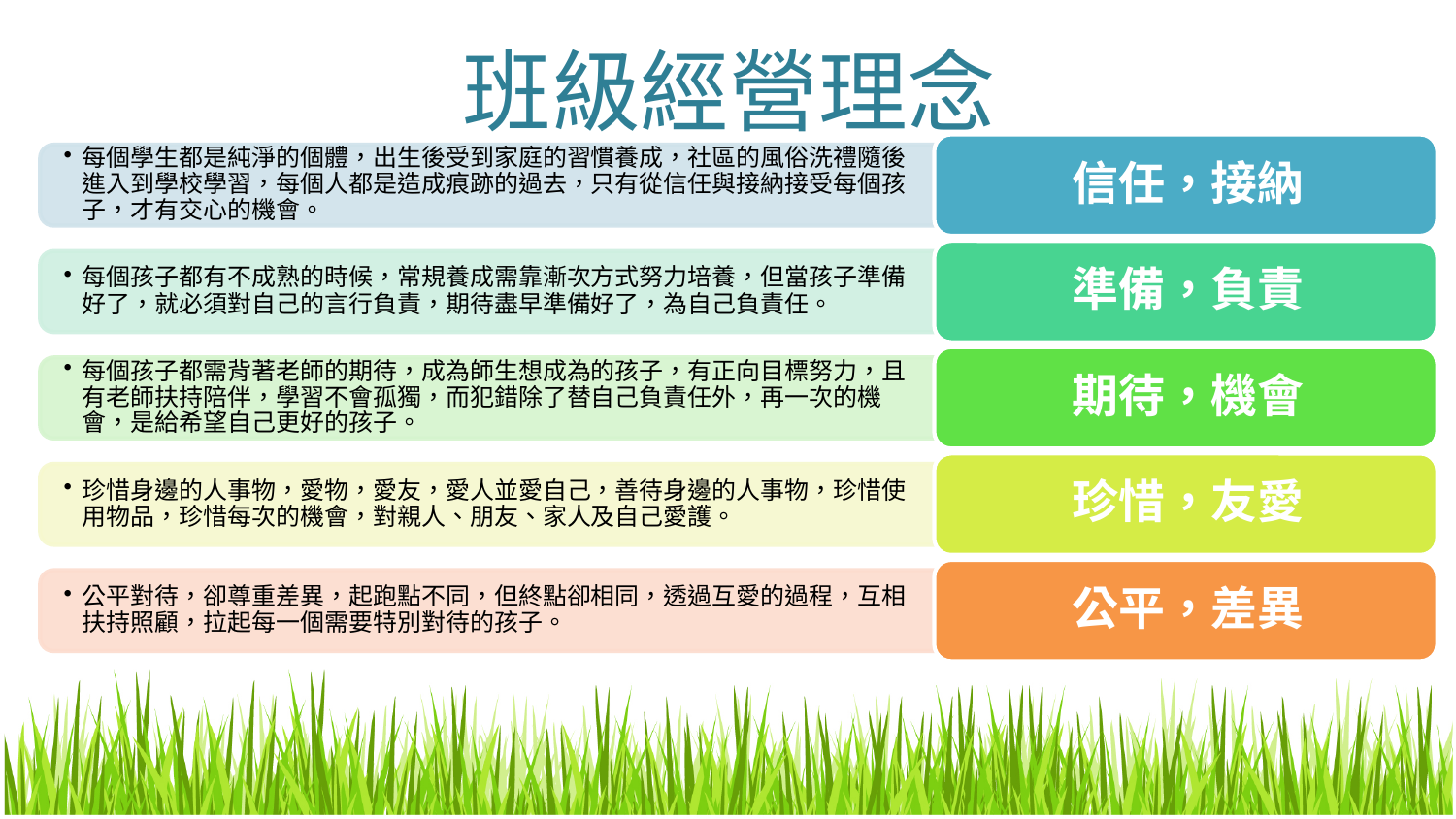

# 班級經營理念
每個學生都是純淨的個體，出生後受到家庭的習慣養成，社區的風俗洗禮隨後進入到學校學習，每個人都是造成痕跡的過去，只有從信任與接納接受每個孩子，才有交心的機會。
信任，接納
每個孩子都有不成熟的時候，常規養成需靠漸次方式努力培養，但當孩子準備好了，就必須對自己的言行負責，期待盡早準備好了，為自己負責任。
準備，負責
每個孩子都需背著老師的期待，成為師生想成為的孩子，有正向目標努力，且有老師扶持陪伴，學習不會孤獨，而犯錯除了替自己負責任外，再一次的機會，是給希望自己更好的孩子。
期待，機會
珍惜身邊的人事物，愛物，愛友，愛人並愛自己，善待身邊的人事物，珍惜使用物品，珍惜每次的機會，對親人、朋友、家人及自己愛護。
珍惜，友愛
公平對待，卻尊重差異，起跑點不同，但終點卻相同，透過互愛的過程，互相扶持照顧，拉起每一個需要特別對待的孩子。
公平，差異